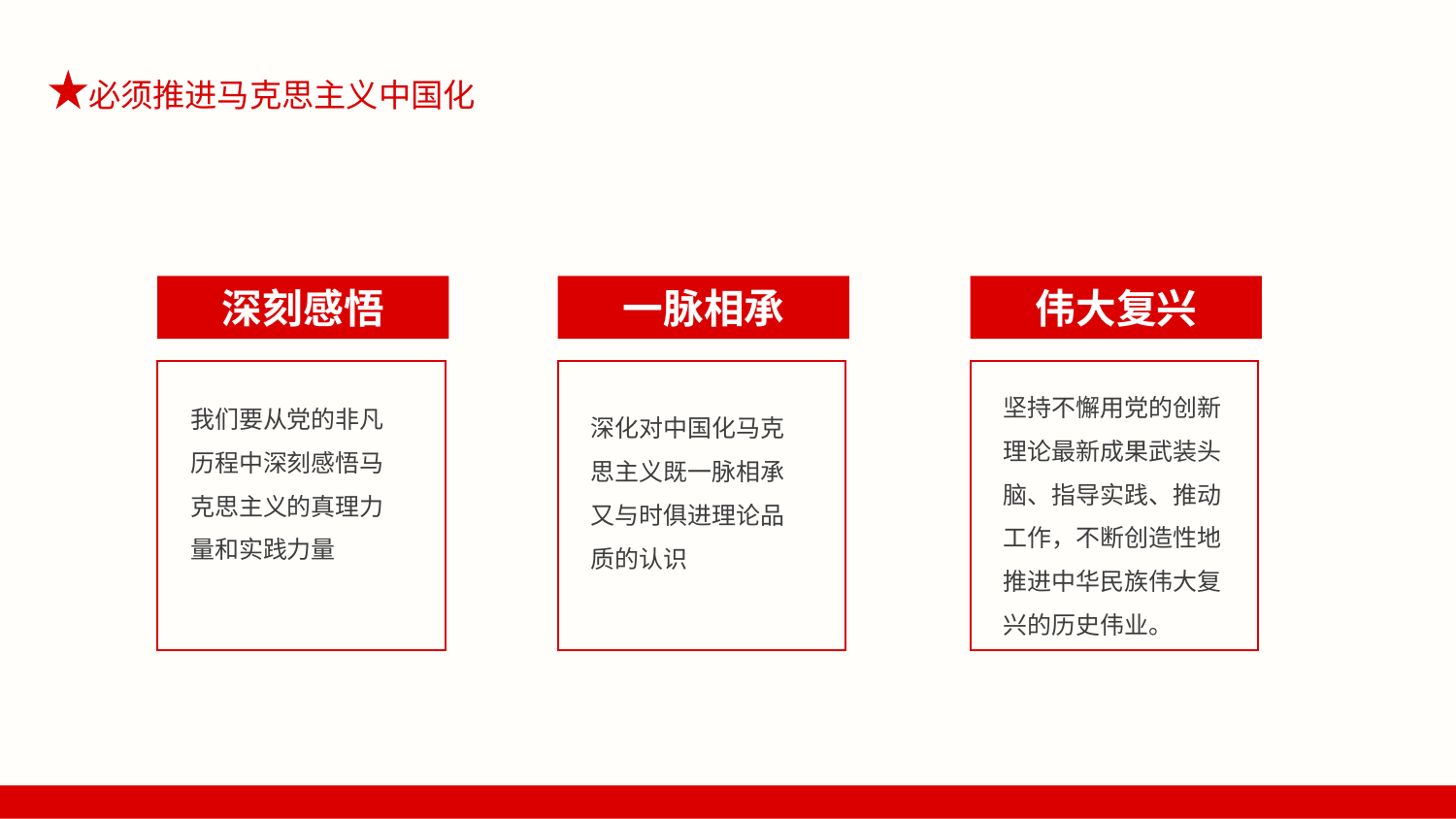

深刻感悟

我们要从党的非凡历程中深刻感悟马克思主义的真理力量和实践力量
一脉相承

深化对中国化马克思主义既一脉相承又与时俱进理论品质的认识
伟大复兴

坚持不懈用党的创新理论最新成果武装头脑、指导实践、推动工作，不断创造性地推进中华民族伟大复兴的历史伟业。